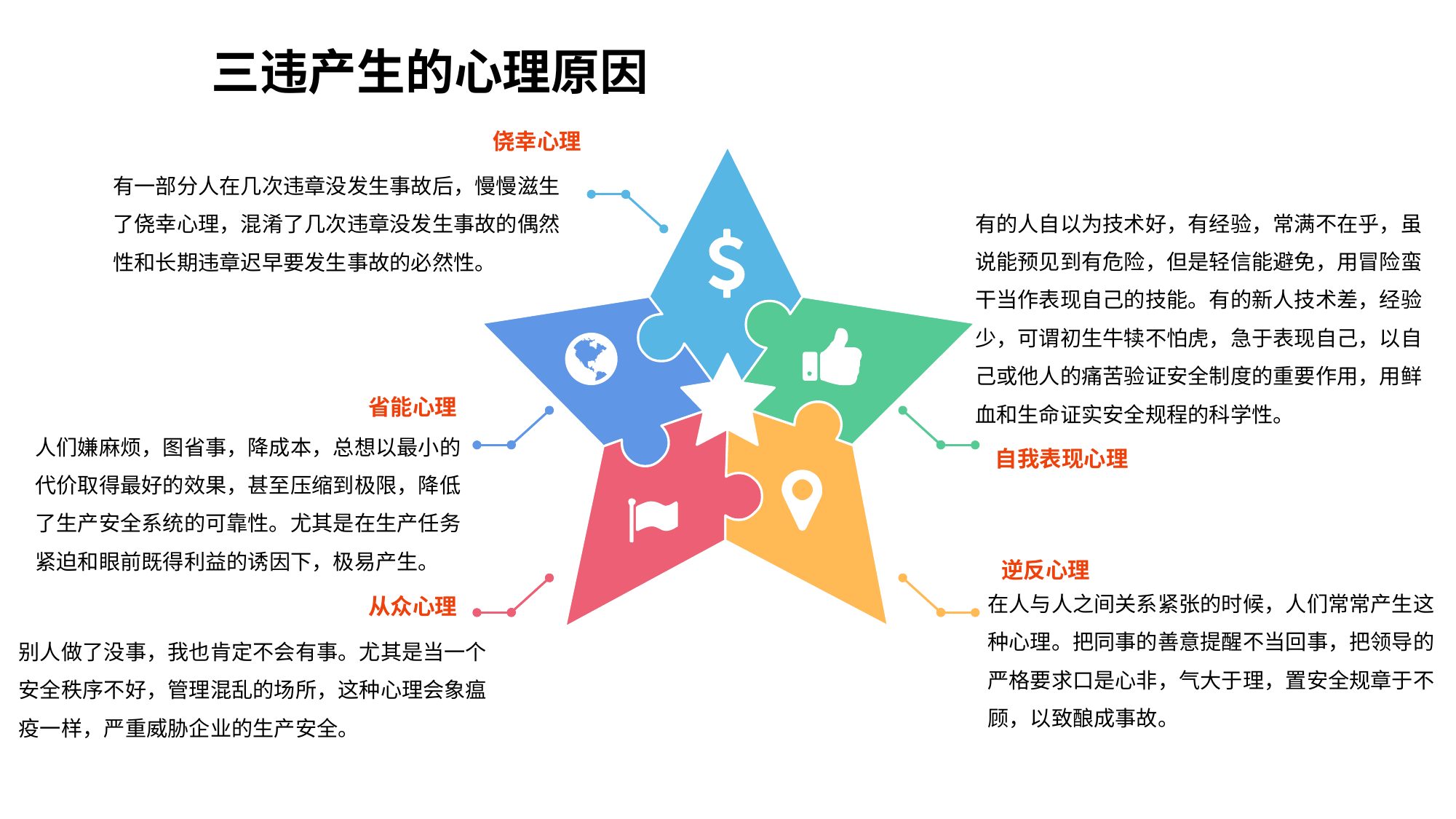

三违产生的心理原因
侥幸心理
有一部分人在几次违章没发生事故后，慢慢滋生了侥幸心理，混淆了几次违章没发生事故的偶然性和长期违章迟早要发生事故的必然性。

有的人自以为技术好，有经验，常满不在乎，虽说能预见到有危险，但是轻信能避免，用冒险蛮干当作表现自己的技能。有的新人技术差，经验少，可谓初生牛犊不怕虎，急于表现自己，以自己或他人的痛苦验证安全制度的重要作用，用鲜血和生命证实安全规程的科学性。
自我表现心理

省能心理
人们嫌麻烦，图省事，降成本，总想以最小的代价取得最好的效果，甚至压缩到极限，降低了生产安全系统的可靠性。尤其是在生产任务紧迫和眼前既得利益的诱因下，极易产生。

逆反心理
在人与人之间关系紧张的时候，人们常常产生这种心理。把同事的善意提醒不当回事，把领导的严格要求口是心非，气大于理，置安全规章于不顾，以致酿成事故。
从众心理
别人做了没事，我也肯定不会有事。尤其是当一个安全秩序不好，管理混乱的场所，这种心理会象瘟疫一样，严重威胁企业的生产安全。